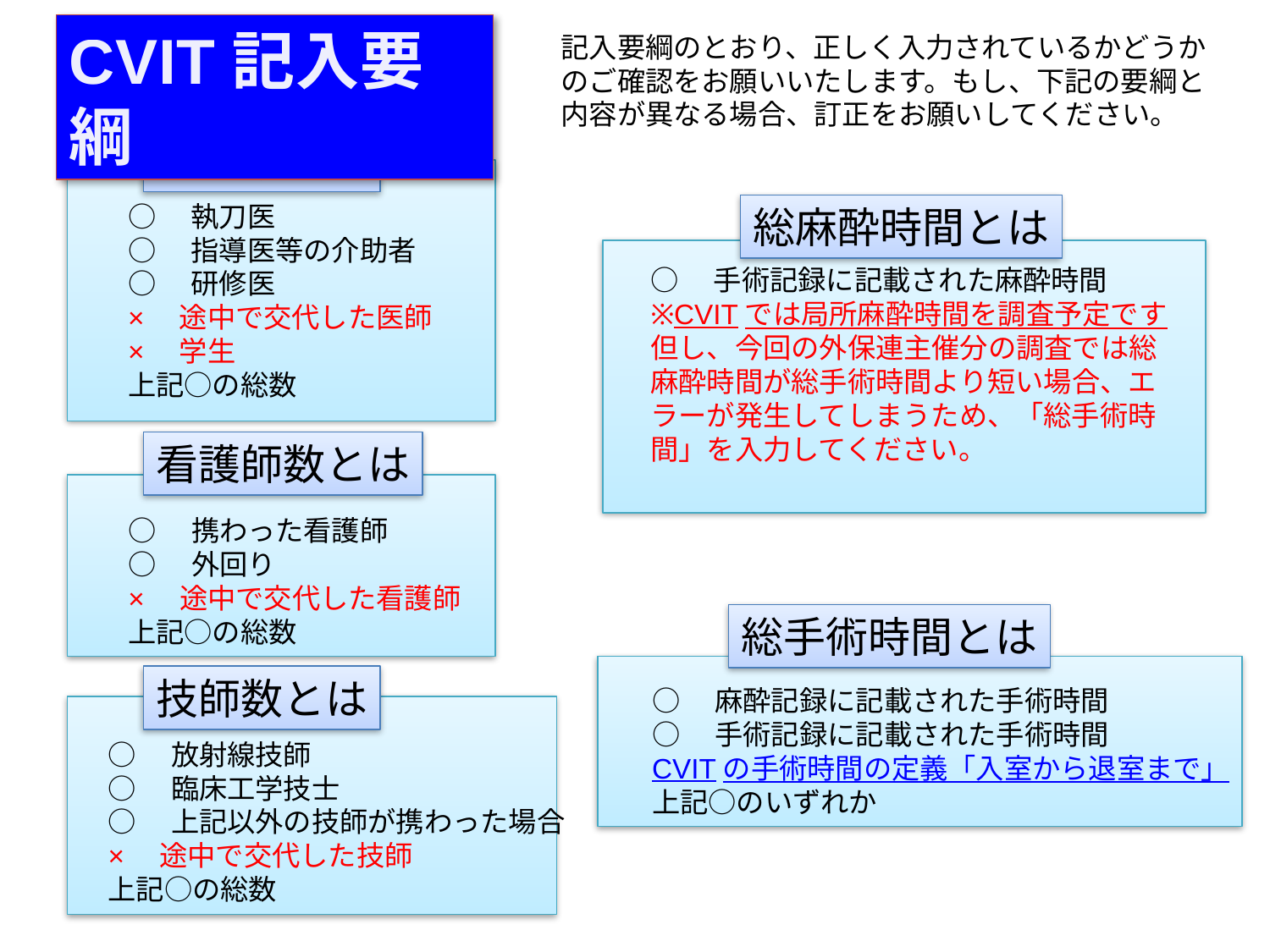

CVIT記入要綱
記入要綱のとおり、正しく入力されているかどうかのご確認をお願いいたします。もし、下記の要綱と内容が異なる場合、訂正をお願いしてください。
医師数とは

○　執刀医
○　指導医等の介助者
○　研修医
×　途中で交代した医師
×　学生
上記○の総数
総麻酔時間とは

○　手術記録に記載された麻酔時間
※CVITでは局所麻酔時間を調査予定です
但し、今回の外保連主催分の調査では総麻酔時間が総手術時間より短い場合、エラーが発生してしまうため、「総手術時間」を入力してください。

看護師数とは

○　携わった看護師
○　外回り
×　途中で交代した看護師
上記○の総数
総手術時間とは

技師数とは
○　麻酔記録に記載された手術時間
○　手術記録に記載された手術時間
CVITの手術時間の定義「入室から退室まで」
上記○のいずれか

○　放射線技師
○　臨床工学技士
○　上記以外の技師が携わった場合
×　途中で交代した技師
上記○の総数